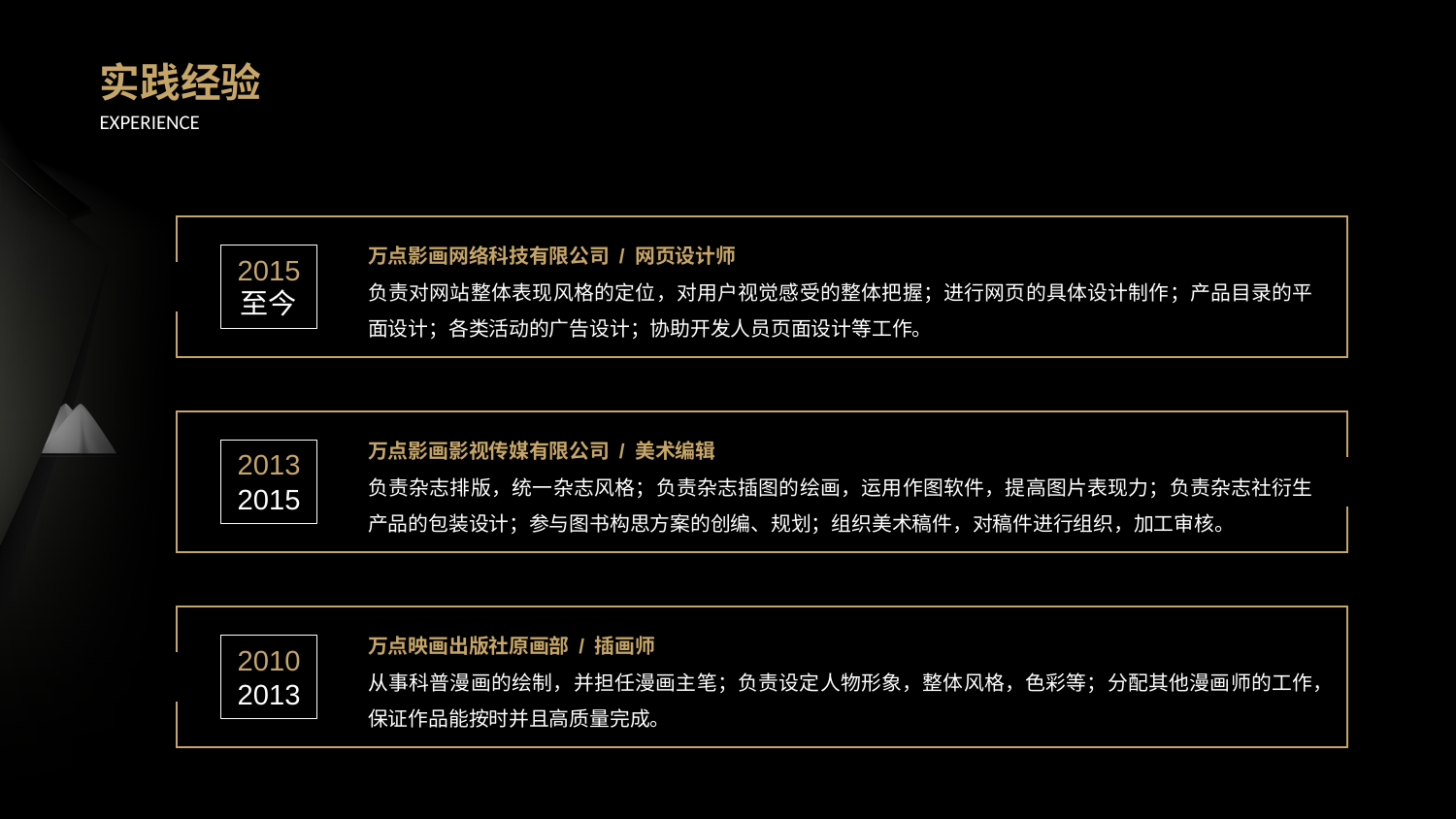

实践经验

EXPERIENCE
万点影画网络科技有限公司 / 网页设计师
负责对网站整体表现风格的定位，对用户视觉感受的整体把握；进行网页的具体设计制作；产品目录的平面设计；各类活动的广告设计；协助开发人员页面设计等工作。
2015
至今
万点影画影视传媒有限公司 / 美术编辑
负责杂志排版，统一杂志风格；负责杂志插图的绘画，运用作图软件，提高图片表现力；负责杂志社衍生产品的包装设计；参与图书构思方案的创编、规划；组织美术稿件，对稿件进行组织，加工审核。
2013
2015
万点映画出版社原画部 / 插画师
从事科普漫画的绘制，并担任漫画主笔；负责设定人物形象，整体风格，色彩等；分配其他漫画师的工作，保证作品能按时并且高质量完成。
2010
2013